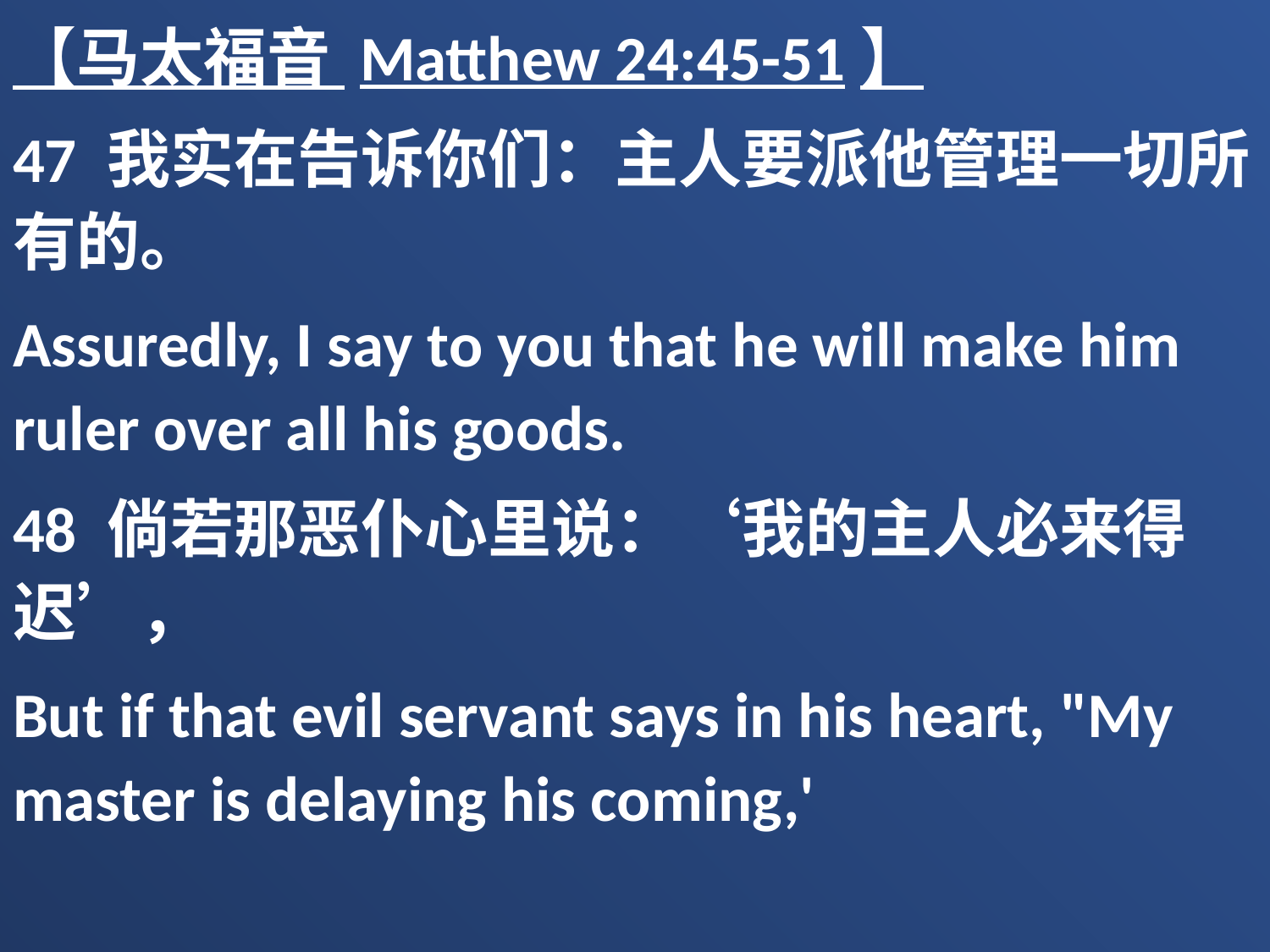

【马太福音 Matthew 24:45-51】
47 我实在告诉你们：主人要派他管理一切所有的。
Assuredly, I say to you that he will make him ruler over all his goods.
48 倘若那恶仆心里说：‘我的主人必来得迟’，
But if that evil servant says in his heart, "My master is delaying his coming,'